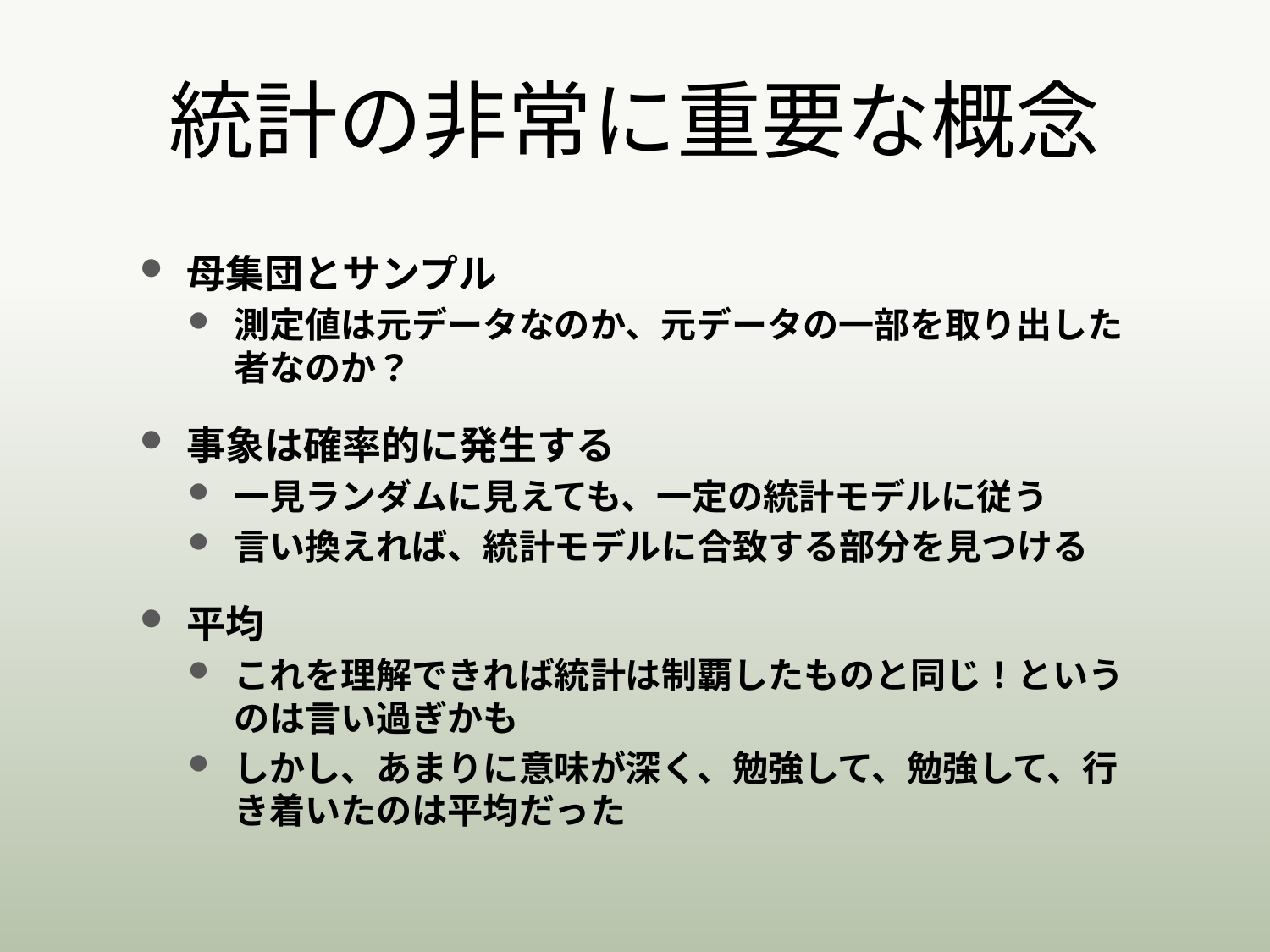

# 統計の非常に重要な概念
母集団とサンプル
測定値は元データなのか、元データの一部を取り出した者なのか？
事象は確率的に発生する
一見ランダムに見えても、一定の統計モデルに従う
言い換えれば、統計モデルに合致する部分を見つける
平均
これを理解できれば統計は制覇したものと同じ！というのは言い過ぎかも
しかし、あまりに意味が深く、勉強して、勉強して、行き着いたのは平均だった